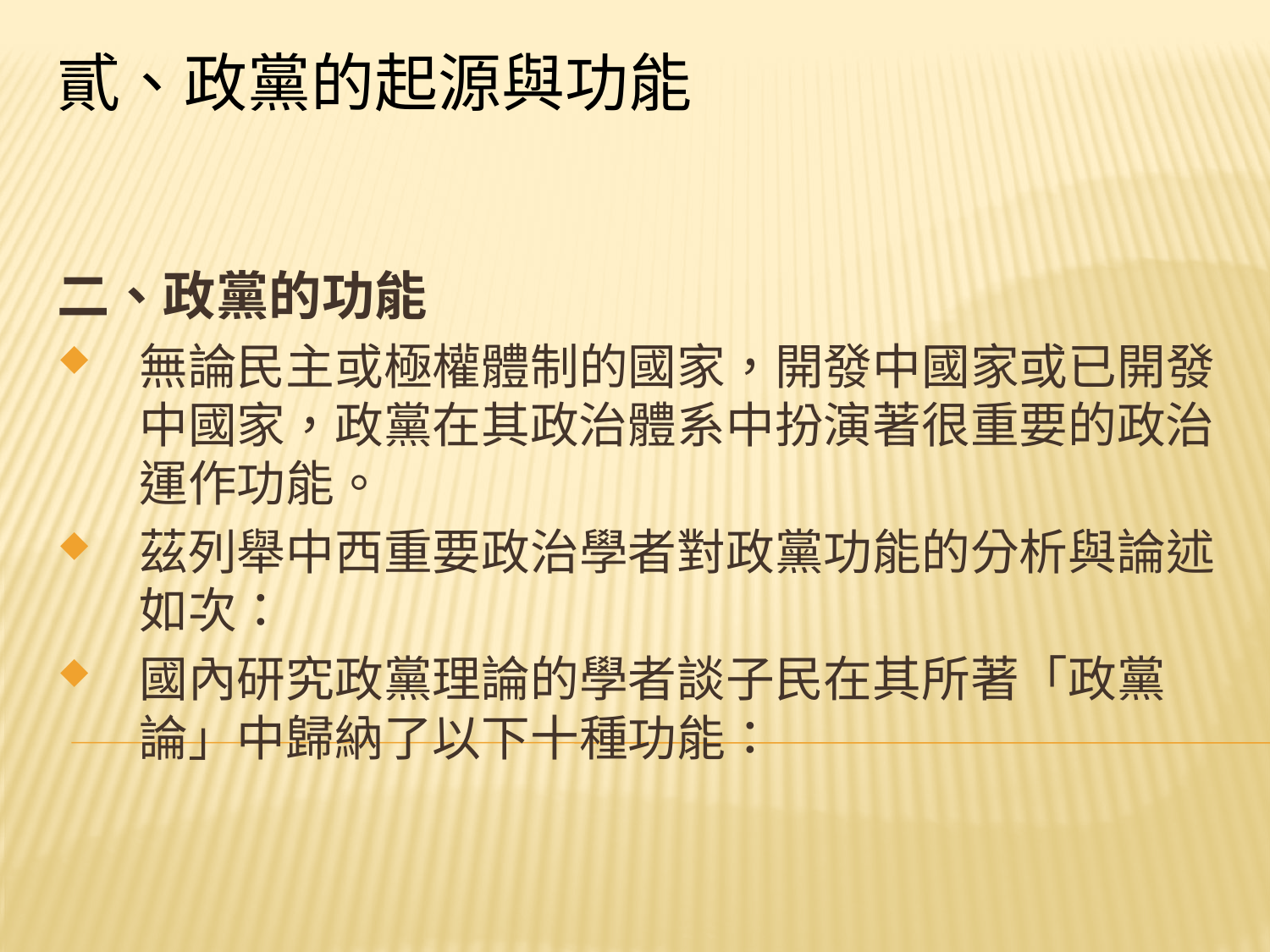

# 貳、政黨的起源與功能

二、政黨的功能
無論民主或極權體制的國家，開發中國家或已開發中國家，政黨在其政治體系中扮演著很重要的政治運作功能。
茲列舉中西重要政治學者對政黨功能的分析與論述如次：
國內研究政黨理論的學者談子民在其所著「政黨論」中歸納了以下十種功能：